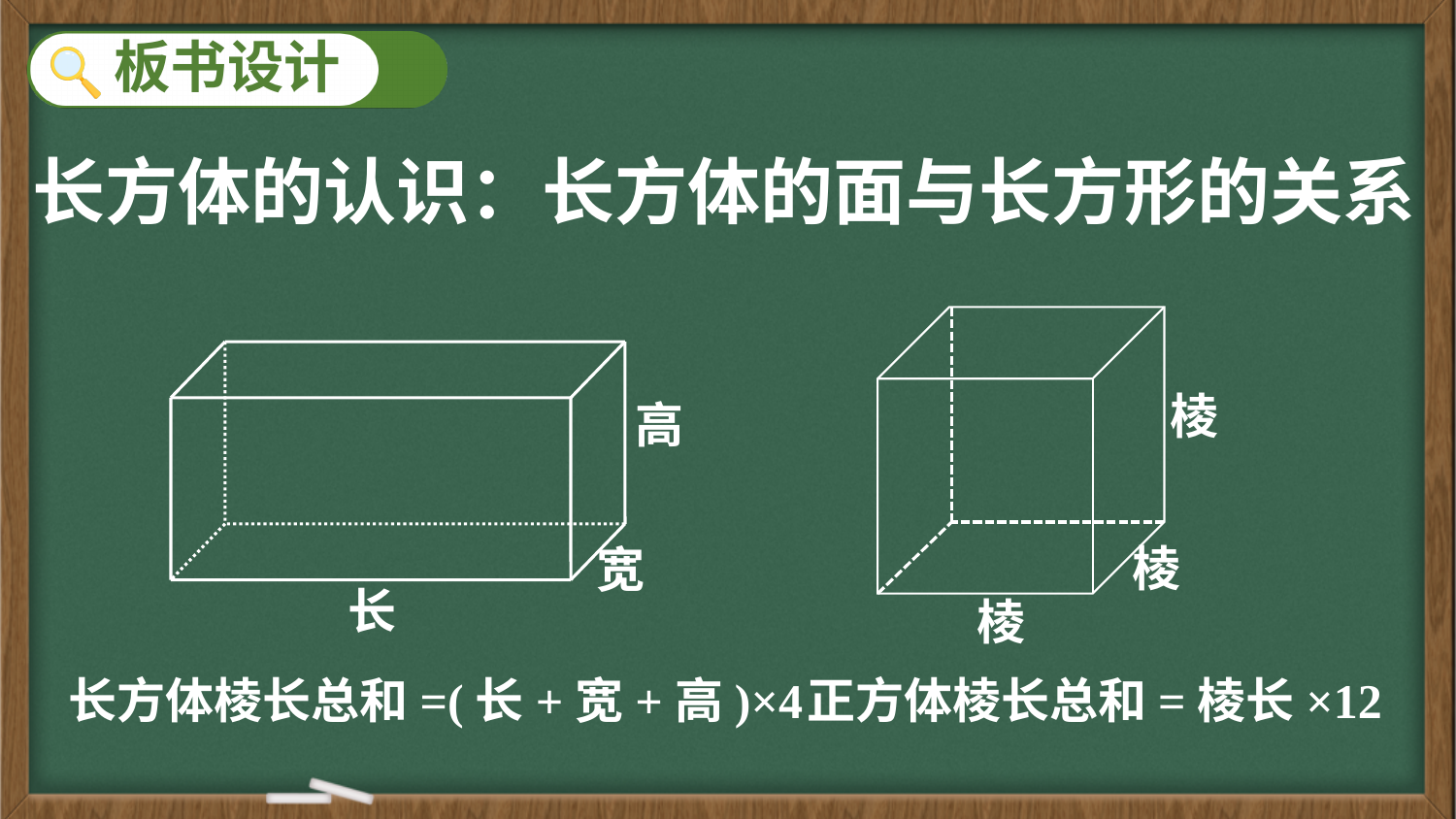

长方体的认识：长方体的面与长方形的关系

棱
棱
棱

高
宽
长
长方体棱长总和=(长+宽+高)×4
正方体棱长总和=棱长×12